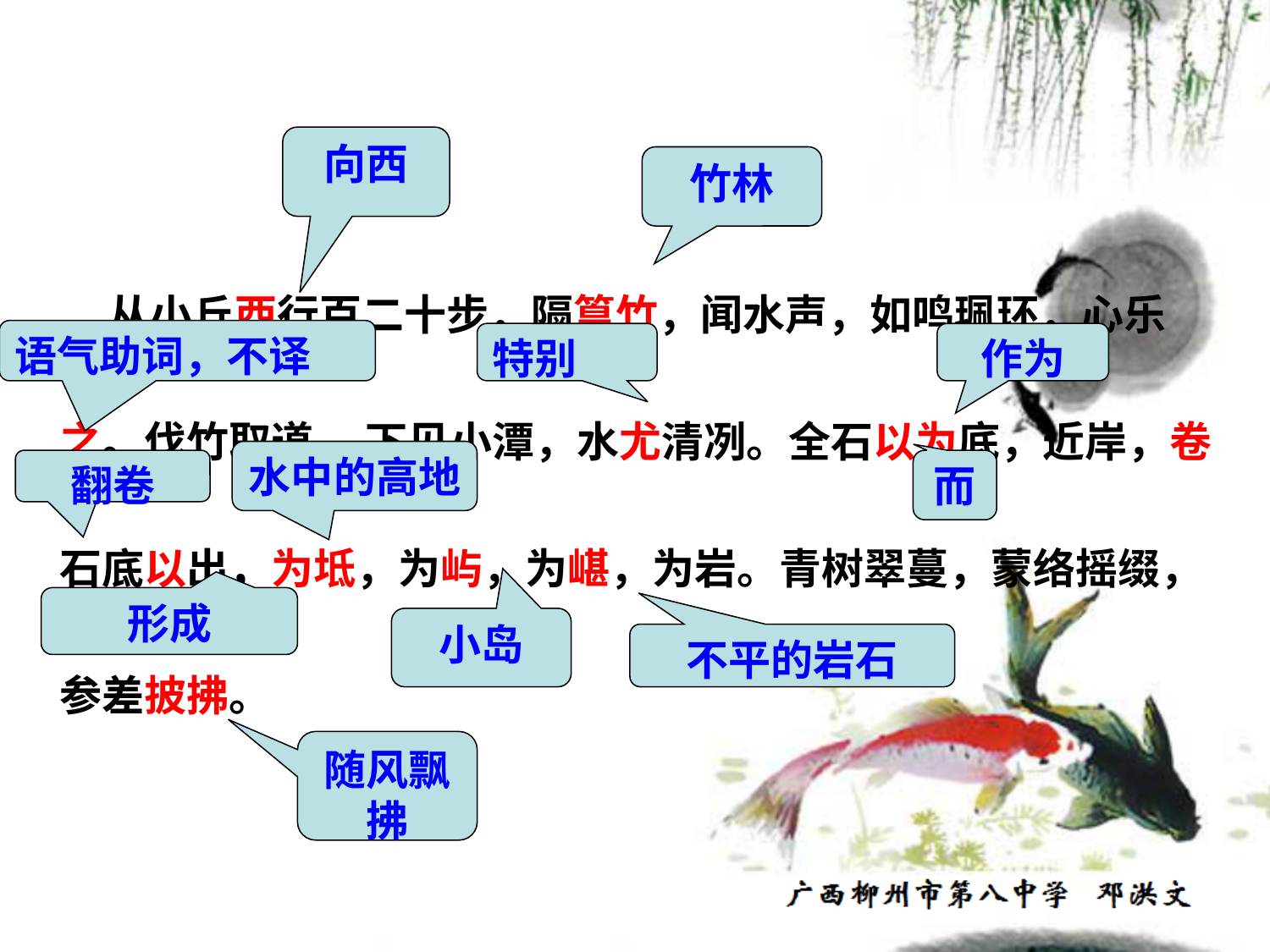

向西
竹林
    从小丘西行百二十步，隔篁竹，闻水声，如鸣珮环，心乐之。伐竹取道， 下见小潭，水尤清冽。全石以为底，近岸，卷石底以出，为坻，为屿，为嵁，为岩。青树翠蔓，蒙络摇缀，参差披拂。
语气助词，不译
特别
作为
水中的高地
翻卷
而
形成
小岛
不平的岩石
随风飘拂